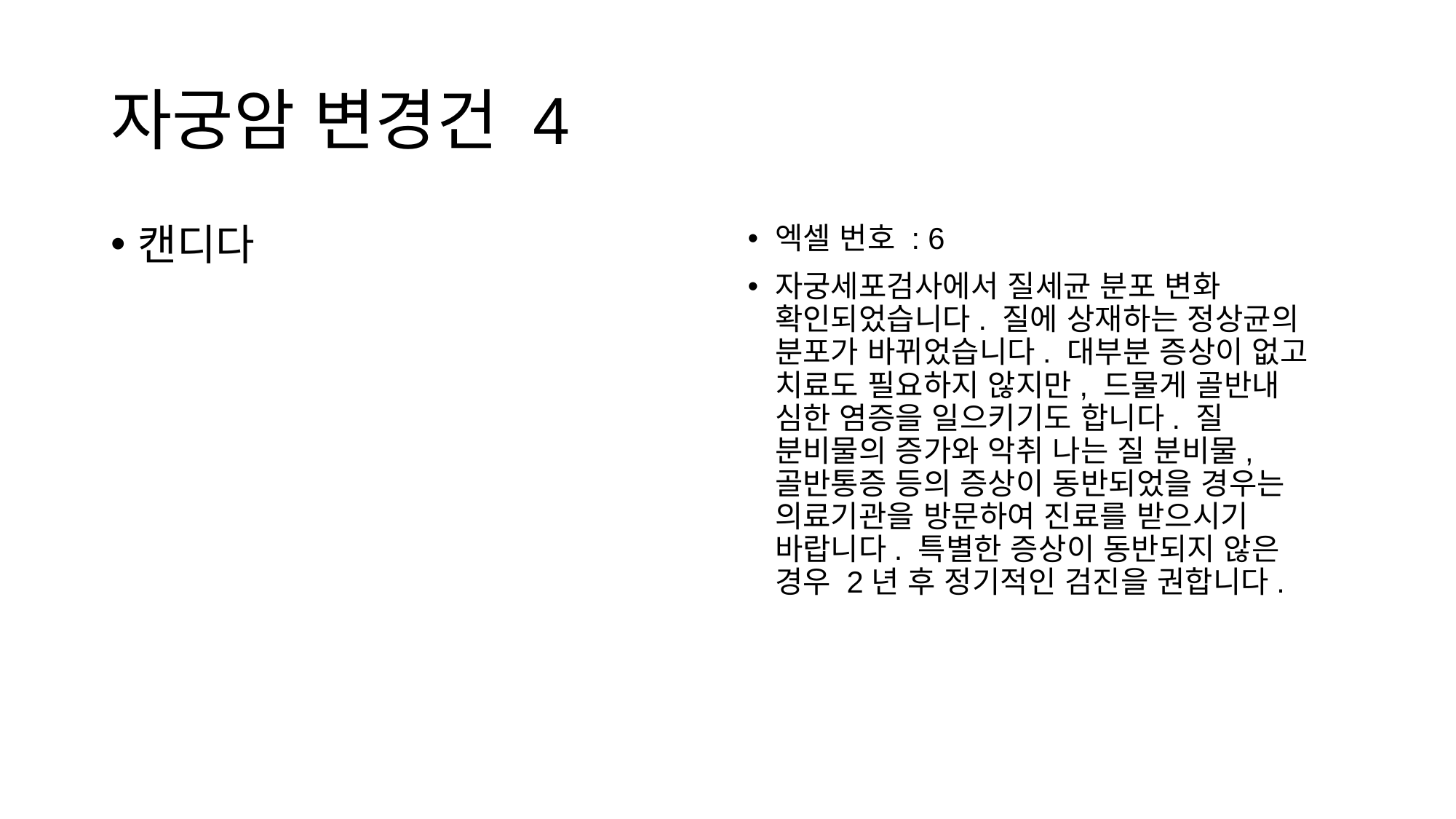

# 자궁암 변경건 4
캔디다
엑셀 번호 : 6
자궁세포검사에서 질세균 분포 변화 확인되었습니다. 질에 상재하는 정상균의 분포가 바뀌었습니다. 대부분 증상이 없고 치료도 필요하지 않지만, 드물게 골반내 심한 염증을 일으키기도 합니다. 질 분비물의 증가와 악취 나는 질 분비물, 골반통증 등의 증상이 동반되었을 경우는 의료기관을 방문하여 진료를 받으시기 바랍니다. 특별한 증상이 동반되지 않은 경우 2년 후 정기적인 검진을 권합니다.